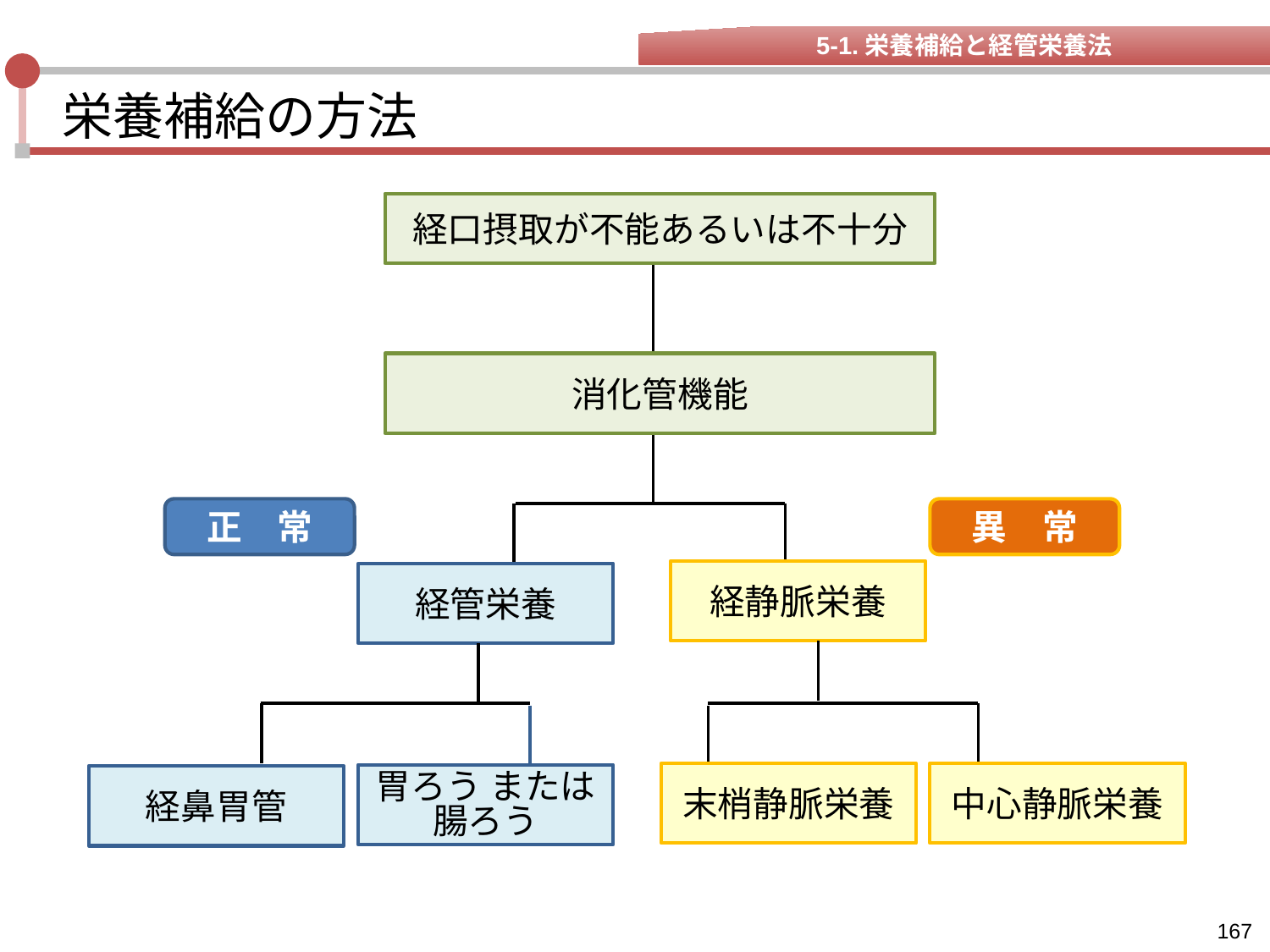

5-1.栄養補給と経管栄養法
# 栄養補給の方法
経口摂取が不能あるいは不十分
消化管機能
正　常
異　常
経静脈栄養
経管栄養
末梢静脈栄養
中心静脈栄養
胃ろう または腸ろう
経鼻胃管
167